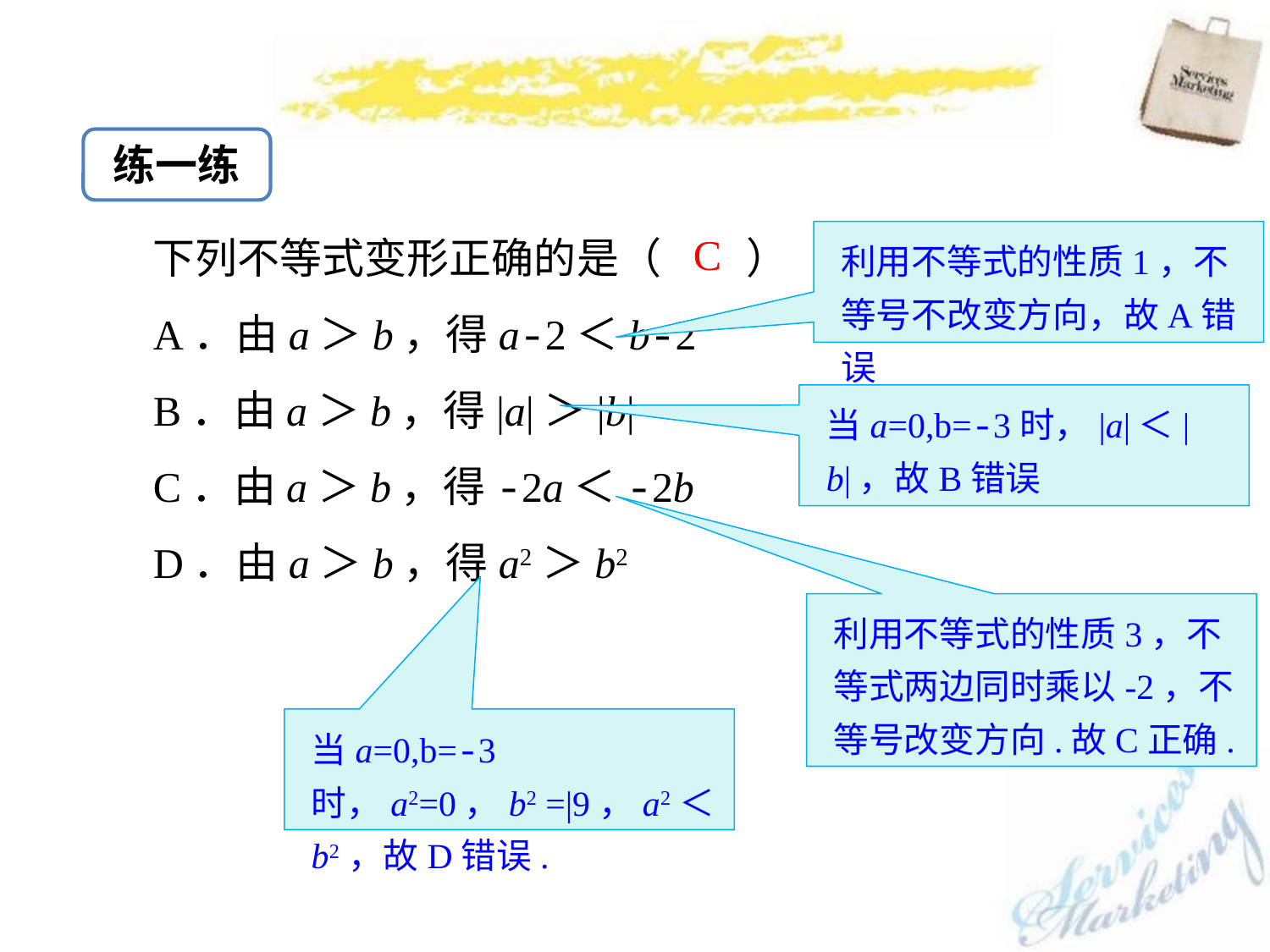

练一练
下列不等式变形正确的是（　　）
A．由a＞b，得a-2＜b-2
B．由a＞b，得|a|＞|b|
C．由a＞b，得-2a＜-2b
D．由a＞b，得a2＞b2
C

利用不等式的性质1，不等号不改变方向，故A错误

当a=0,b=-3时，|a|＜|b|，故B错误

利用不等式的性质3，不等式两边同时乘以-2，不等号改变方向.故C正确.

当a=0,b=-3时，a2=0，b2 =|9，a2＜b2，故D错误.